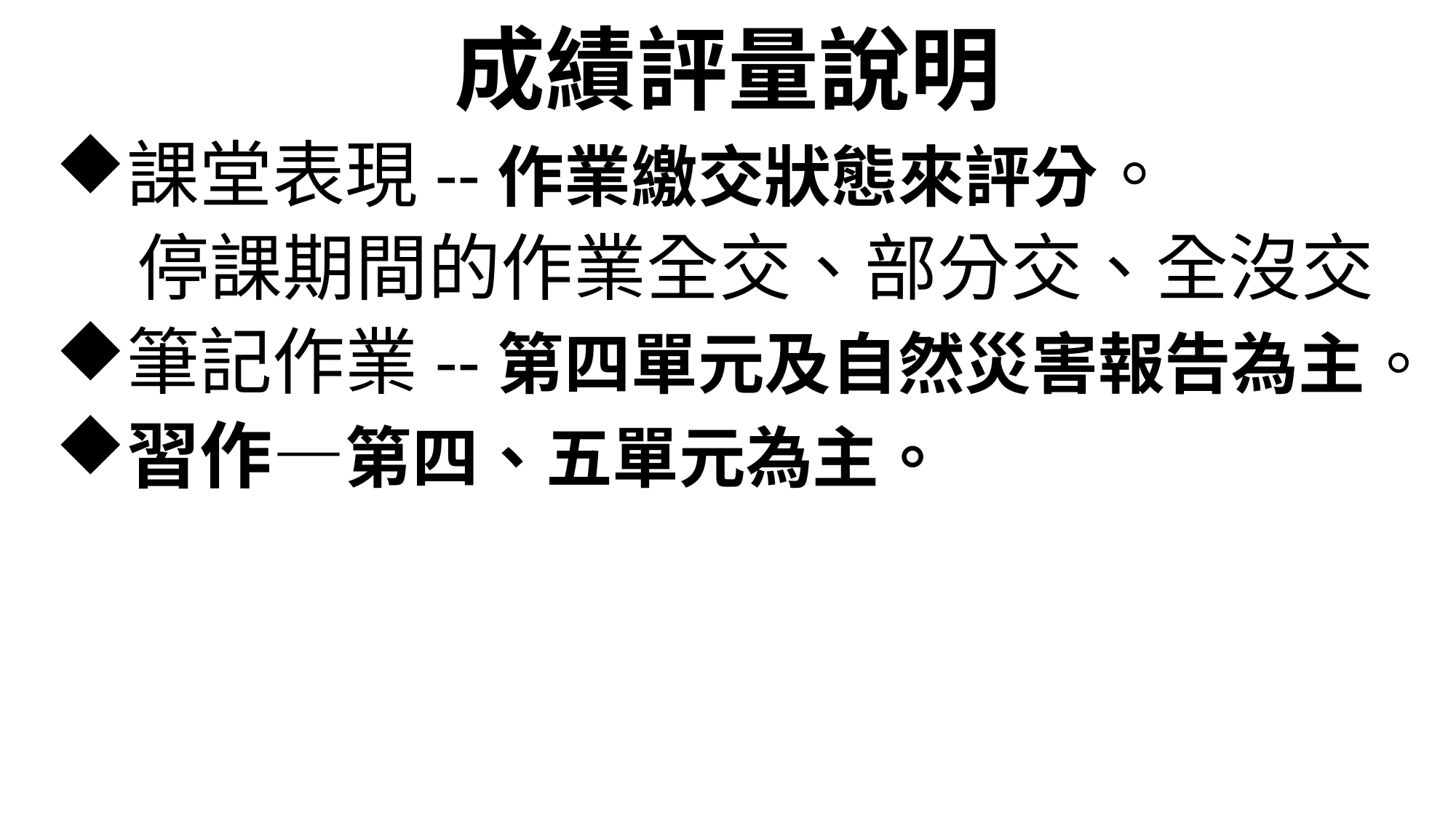

# 成績評量說明
課堂表現--作業繳交狀態來評分。
    停課期間的作業全交、部分交、全沒交
筆記作業--第四單元及自然災害報告為主。
習作—第四、五單元為主。